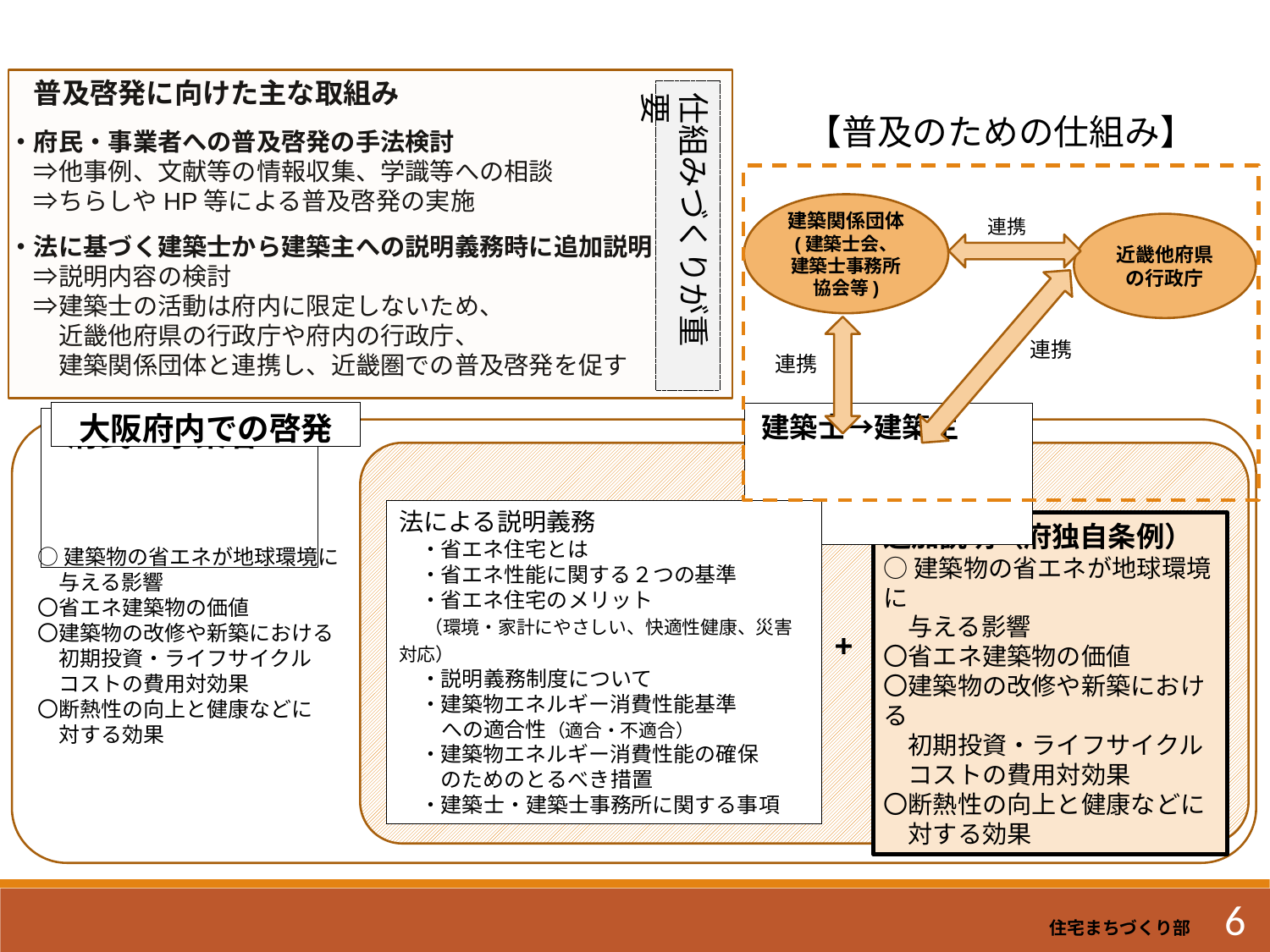

普及啓発に向けた主な取組み
・府民・事業者への普及啓発の手法検討
　⇒他事例、文献等の情報収集、学識等への相談
　⇒ちらしやHP等による普及啓発の実施

・法に基づく建築士から建築主への説明義務時に追加説明
　⇒説明内容の検討
　⇒建築士の活動は府内に限定しないため、
　　近畿他府県の行政庁や府内の行政庁、
　　建築関係団体と連携し、近畿圏での普及啓発を促す

仕組みづくりが重要
【普及のための仕組み】

建築関係団体
(建築士会、
建築士事務所協会等)
連携
近畿他府県
の行政庁

連携

連携

大阪府内での啓発

建築士→建築主
府民・事業者
法による説明義務
　・省エネ住宅とは
　・省エネ性能に関する２つの基準
　・省エネ住宅のメリット
　 （環境・家計にやさしい、快適性健康、災害対応）
　・説明義務制度について
　・建築物エネルギー消費性能基準
　　への適合性（適合・不適合）
　・建築物エネルギー消費性能の確保
　　のためのとるべき措置
　・建築士・建築士事務所に関する事項
追加説明（府独自条例）
○建築物の省エネが地球環境に
　与える影響
〇省エネ建築物の価値
〇建築物の改修や新築における
　初期投資・ライフサイクル
　コストの費用対効果
〇断熱性の向上と健康などに
　対する効果
○建築物の省エネが地球環境に
　与える影響
〇省エネ建築物の価値
〇建築物の改修や新築における
　初期投資・ライフサイクル
　コストの費用対効果
〇断熱性の向上と健康などに
　対する効果
+
6
住宅まちづくり部